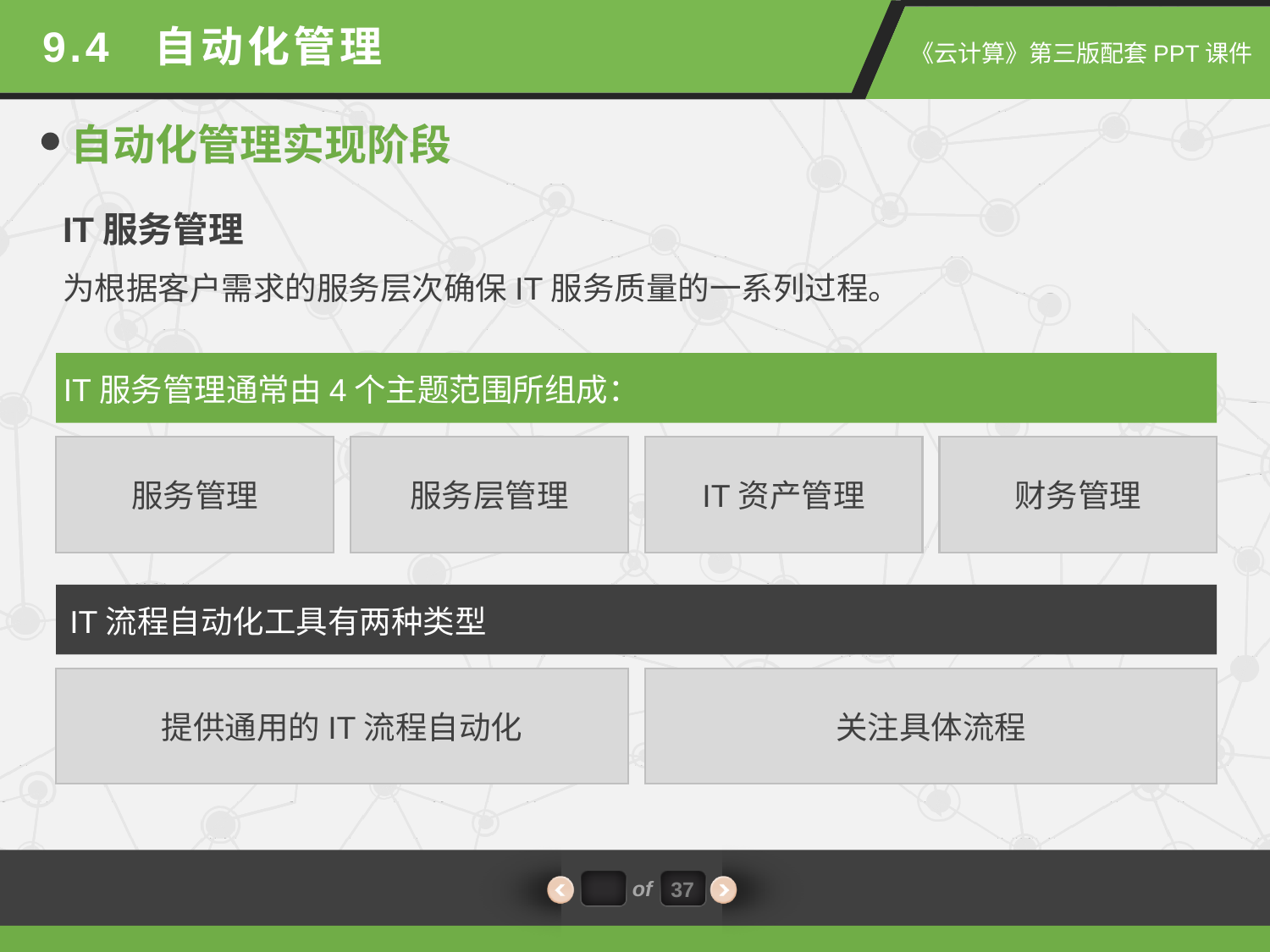

9.4  自动化管理
自动化管理实现阶段

IT服务管理
为根据客户需求的服务层次确保IT服务质量的一系列过程。

IT服务管理通常由4个主题范围所组成：
服务管理
服务层管理
IT资产管理
财务管理

IT流程自动化工具有两种类型
提供通用的IT流程自动化
关注具体流程
12